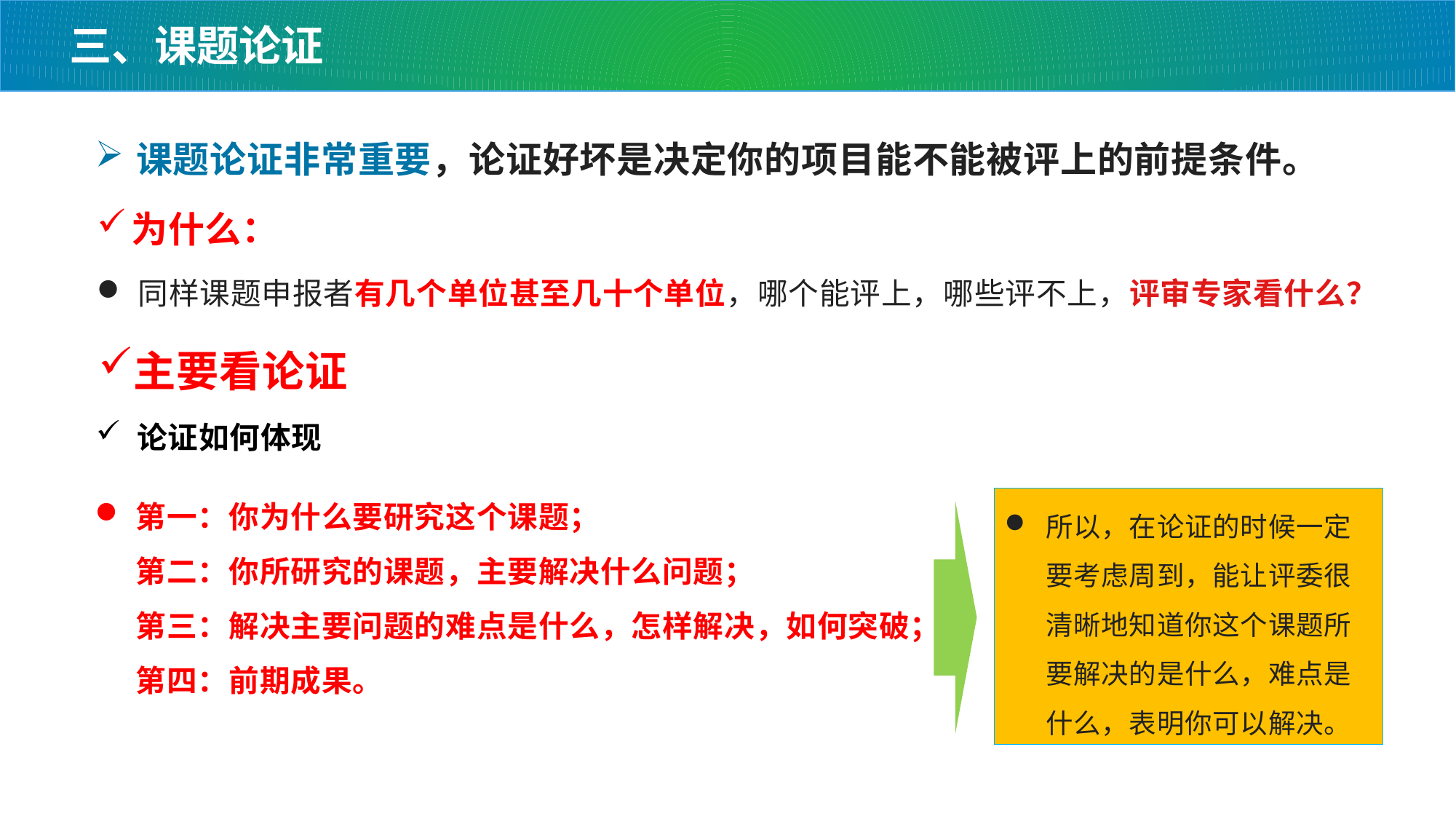

三、课题论证
课题论证非常重要，论证好坏是决定你的项目能不能被评上的前提条件。
为什么：
同样课题申报者有几个单位甚至几十个单位，哪个能评上，哪些评不上，评审专家看什么？
主要看论证
论证如何体现
第一：你为什么要研究这个课题；
第二：你所研究的课题，主要解决什么问题；
第三：解决主要问题的难点是什么，怎样解决，如何突破；
第四：前期成果。
所以，在论证的时候一定要考虑周到，能让评委很清晰地知道你这个课题所要解决的是什么，难点是什么，表明你可以解决。